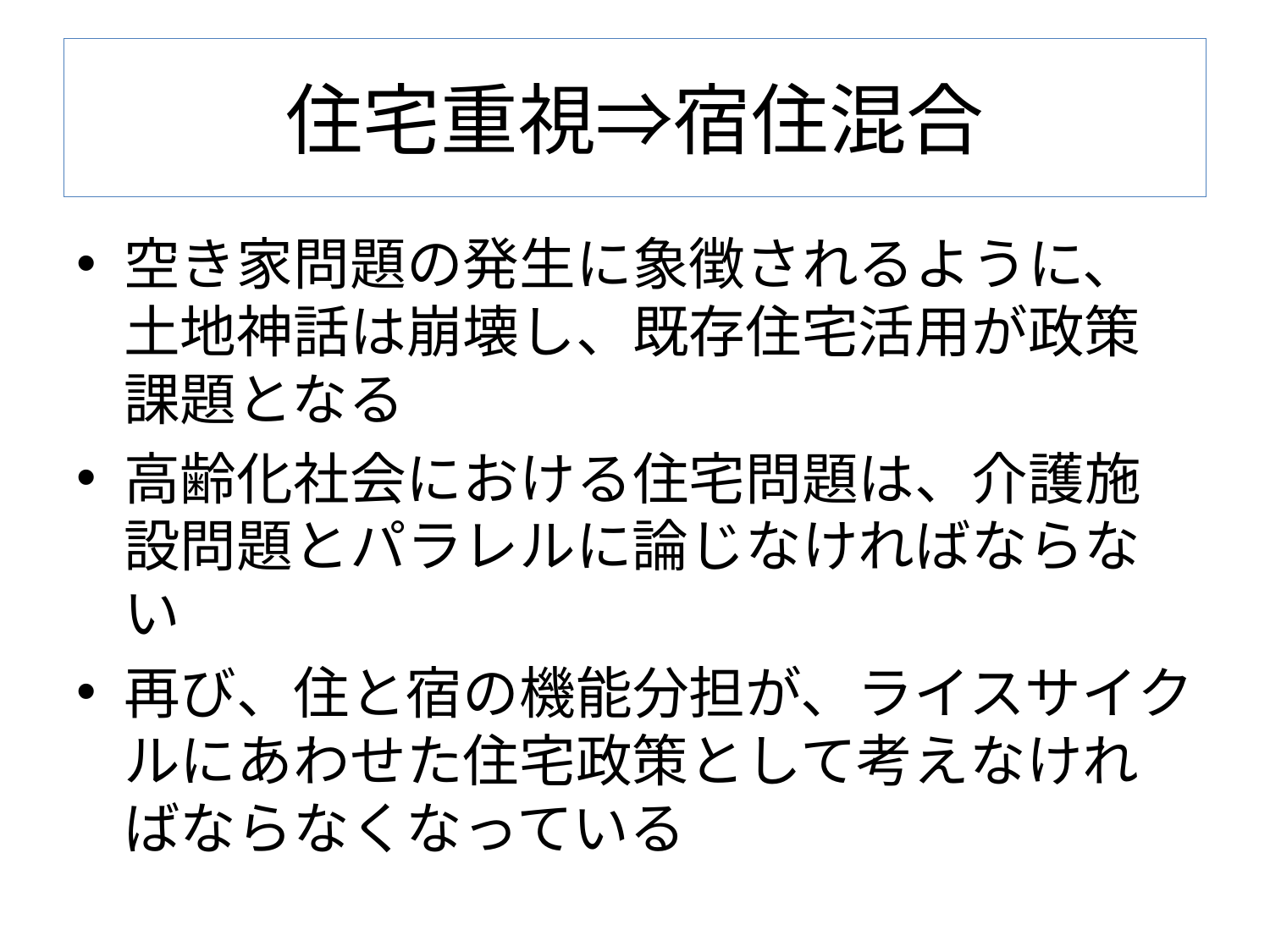

# 住宅重視⇒宿住混合
空き家問題の発生に象徴されるように、土地神話は崩壊し、既存住宅活用が政策課題となる
高齢化社会における住宅問題は、介護施設問題とパラレルに論じなければならない
再び、住と宿の機能分担が、ライスサイクルにあわせた住宅政策として考えなければならなくなっている